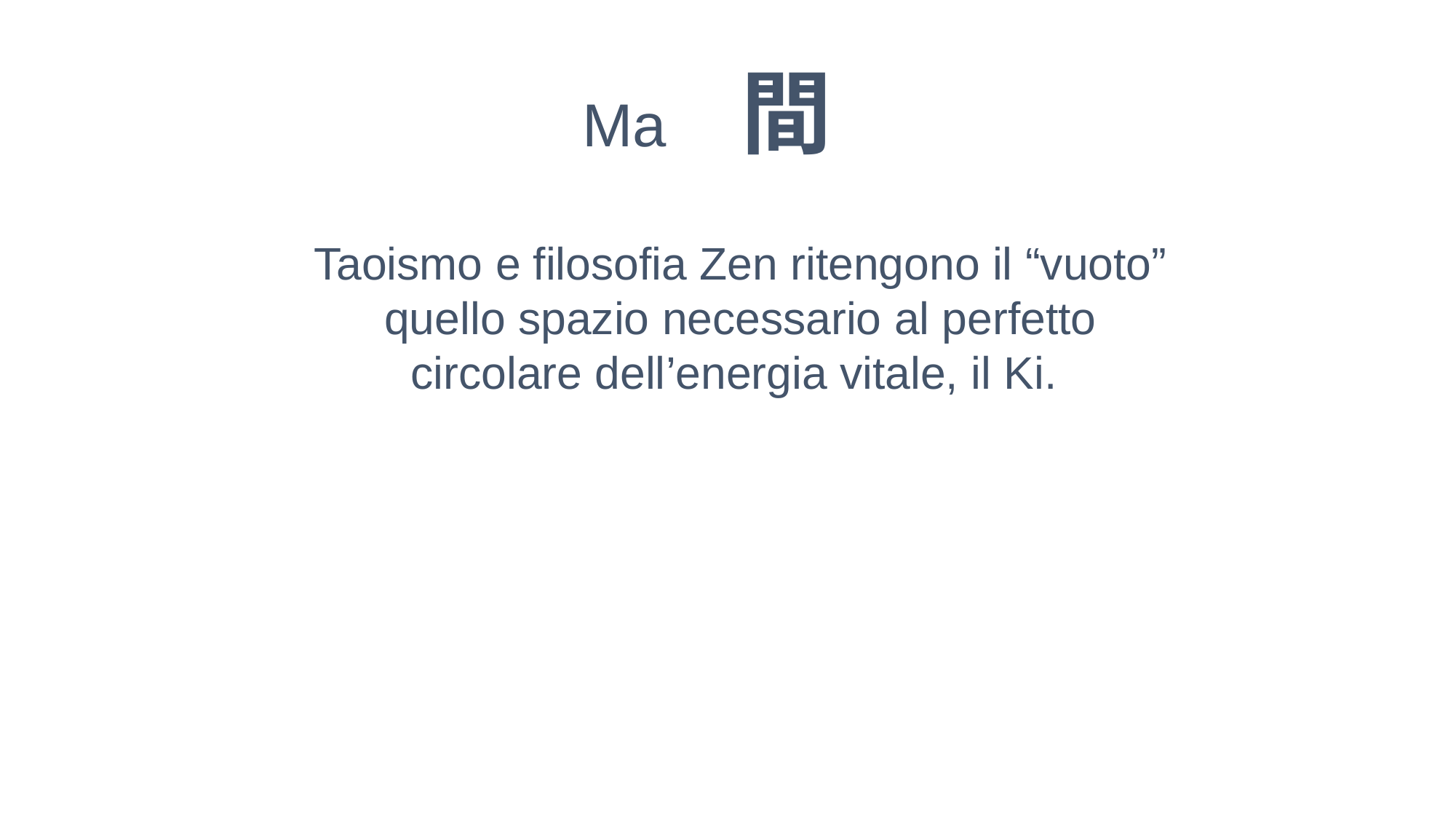

Ma　間

Taoismo e filosofia Zen ritengono il “vuoto” quello spazio necessario al perfetto circolare dell’energia vitale, il Ki.

Non quindi una “zona morta”, statica,  ininfluente ma area fondamentale e ricca di potenzialità espressive.